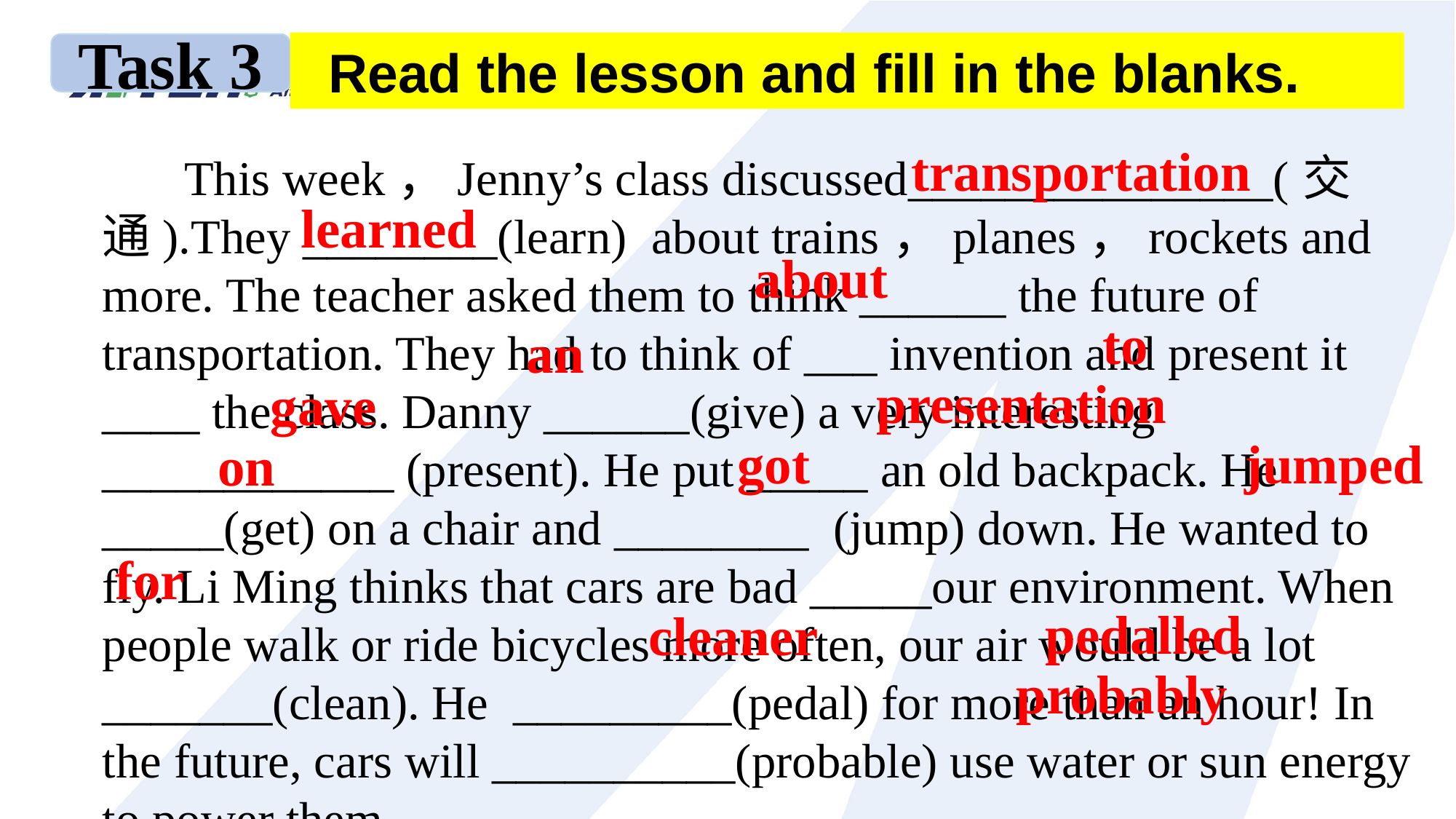

Read the lesson and fill in the blanks.
Task 3

transportation
         This week，Jenny’s class discussed_______________(交通).They ________(learn)  about trains，planes，rockets and more. The teacher asked them to think ______ the future of transportation. They had to think of ___ invention and present it ____ the class. Danny ______(give) a very interesting ____________ (present). He put _____ an old backpack. He _____(get) on a chair and ________  (jump) down. He wanted to fly. Li Ming thinks that cars are bad _____our environment. When people walk or ride bicycles more often, our air would be a lot _______(clean). He  _________(pedal) for more than an hour! In the future, cars will __________(probable) use water or sun energy to power them.
learned
about
to
an
presentation
gave
got
jumped
on
for
pedalled
cleaner
probably